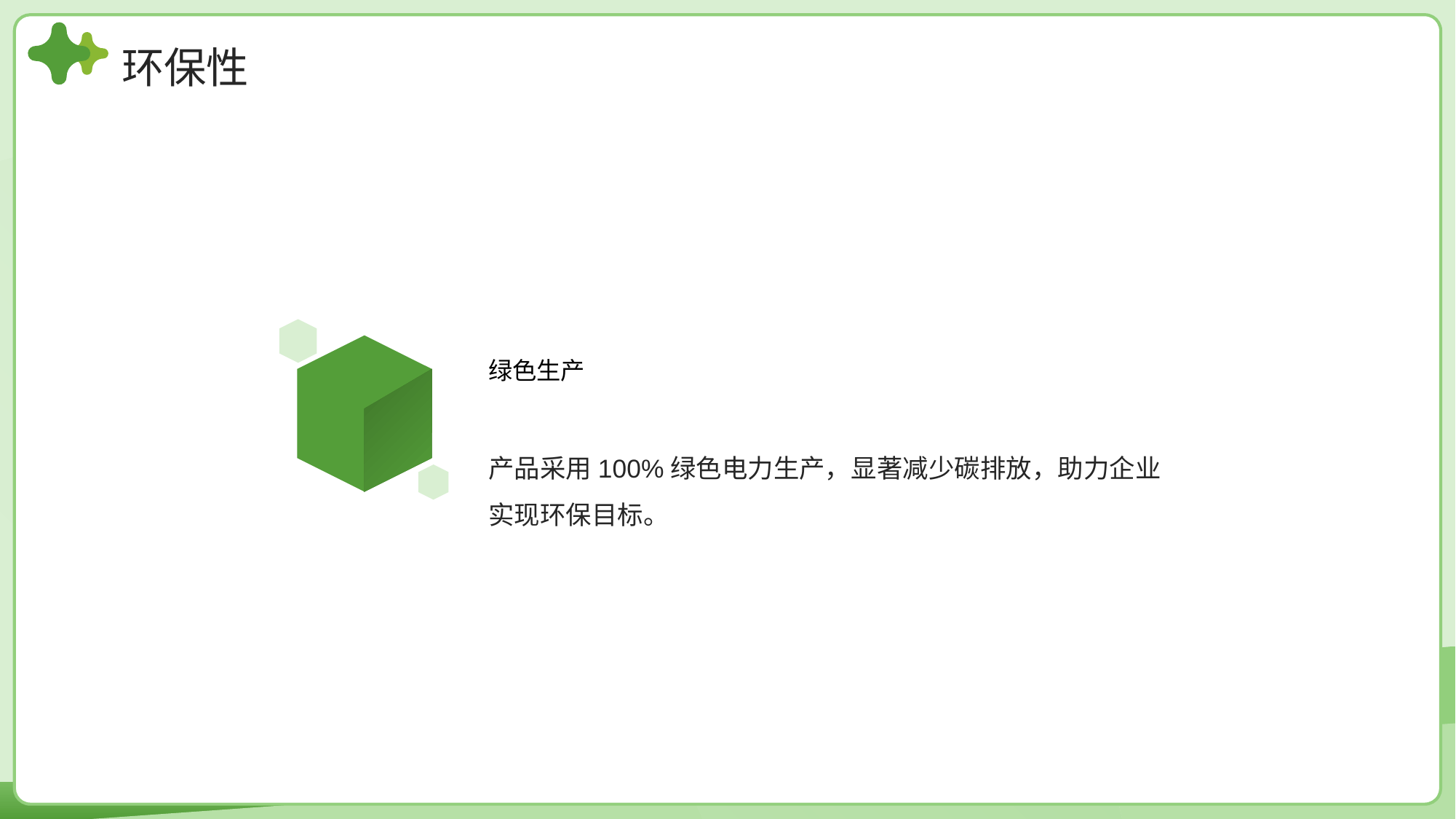

环保性

绿色生产

产品采用100%绿色电力生产，显著减少碳排放，助力企业实现环保目标。